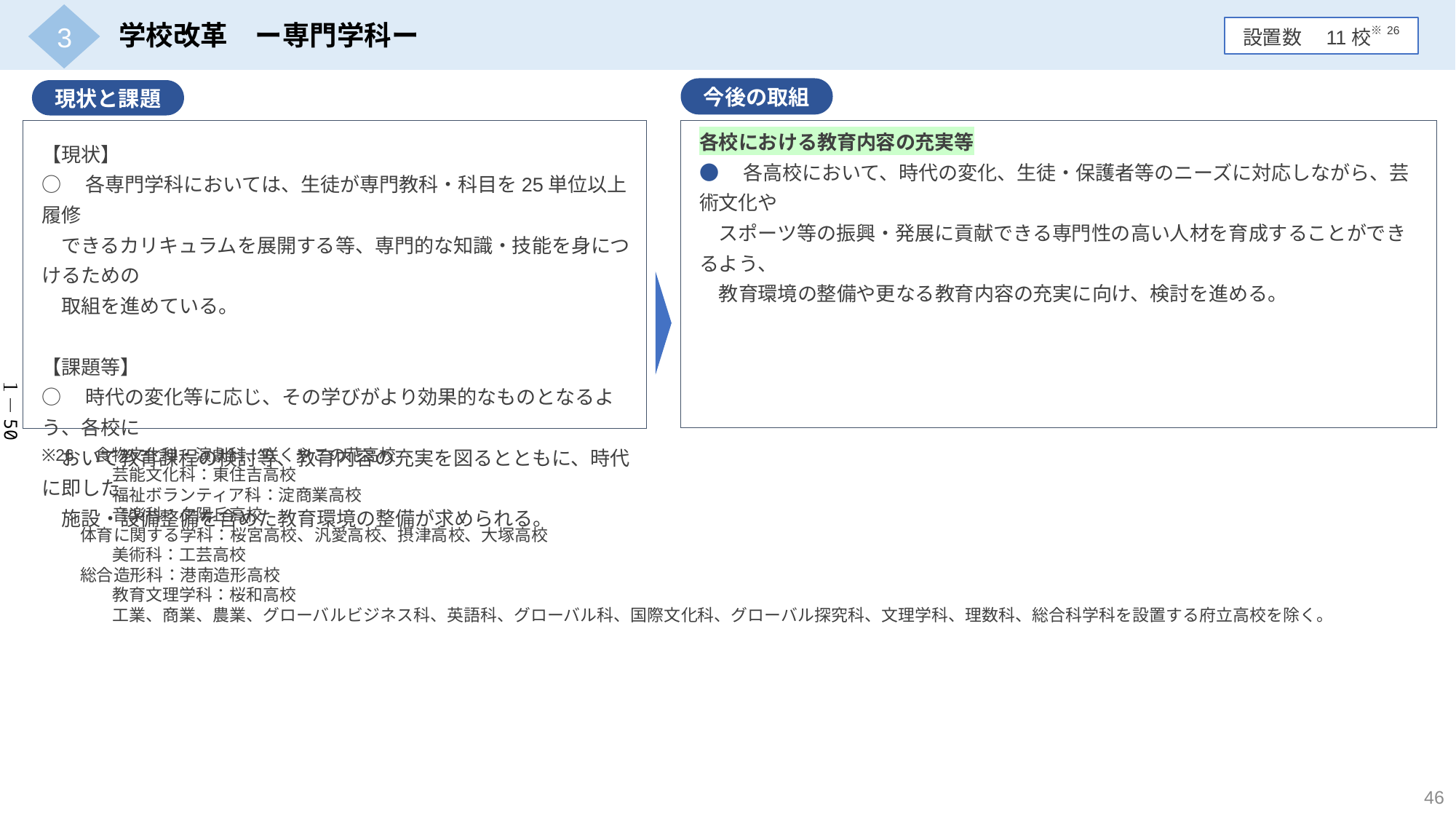

3
学校改革　ー専門学科ー
設置数　11校※26
今後の取組
現状と課題
各校における教育内容の充実等
●　各高校において、時代の変化、生徒・保護者等のニーズに対応しながら、芸術文化や
　スポーツ等の振興・発展に貢献できる専門性の高い人材を育成することができるよう、
　教育環境の整備や更なる教育内容の充実に向け、検討を進める。

【現状】
○　各専門学科においては、生徒が専門教科・科目を25単位以上履修
　できるカリキュラムを展開する等、専門的な知識・技能を身につけるための
　取組を進めている。

【課題等】
○　時代の変化等に応じ、その学びがより効果的なものとなるよう、各校に
　おいて教育課程の検討等、教育内容の充実を図るとともに、時代に即した
　施設・設備整備を含めた教育環境の整備が求められる。

１－50
※26　食物文化科・演劇科：咲くやこの花高校
　　　　 芸能文化科：東住吉高校
　　　　 福祉ボランティア科：淀商業高校
　　　　 音楽科：夕陽丘高校
         体育に関する学科：桜宮高校、汎愛高校、摂津高校、大塚高校
　　　　 美術科：工芸高校
         総合造形科：港南造形高校
　　　　 教育文理学科：桜和高校
　　　　 工業、商業、農業、グローバルビジネス科、英語科、グローバル科、国際文化科、グローバル探究科、文理学科、理数科、総合科学科を設置する府立高校を除く。
46